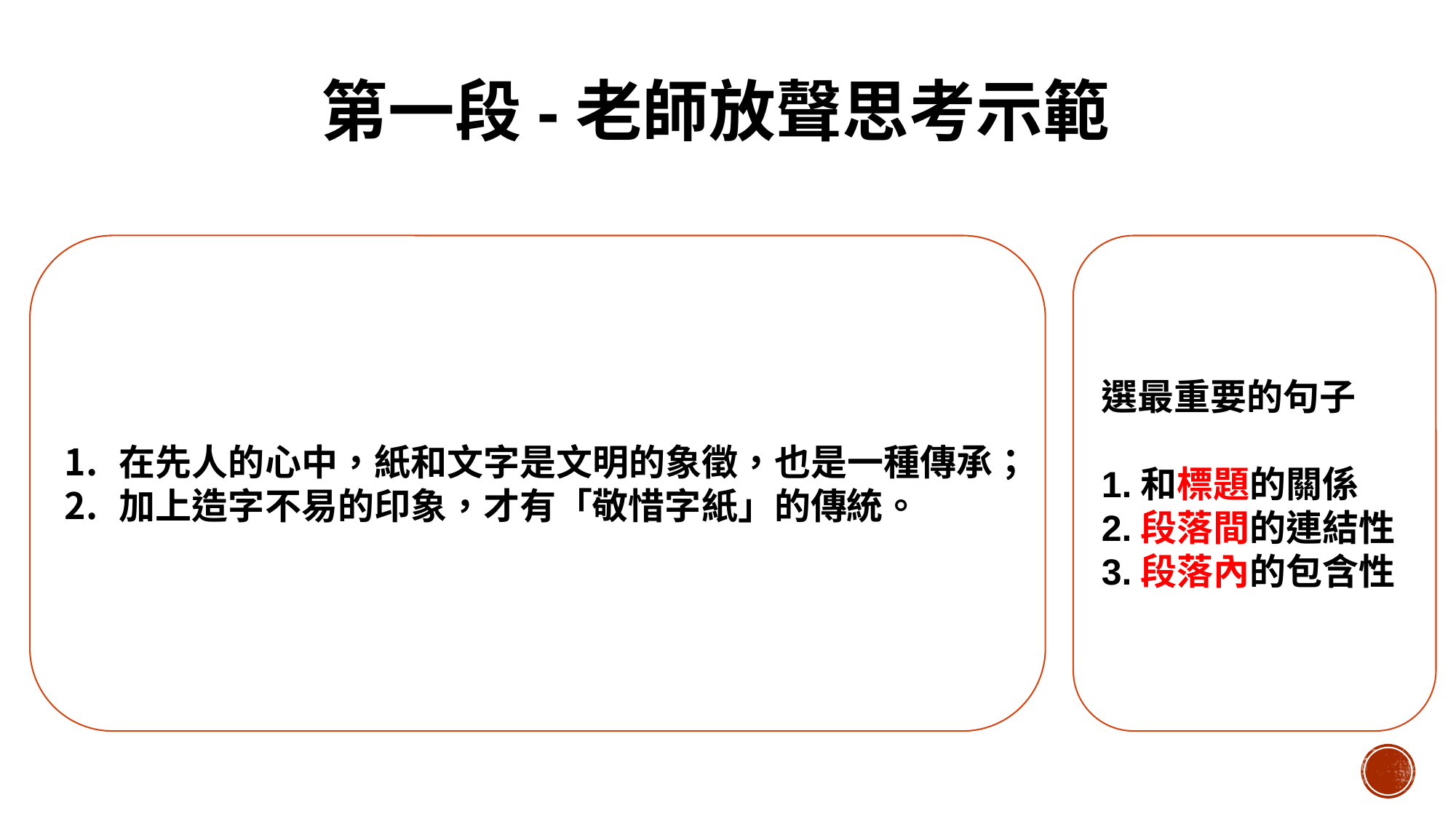

第一段-老師放聲思考示範
在先人的心中，紙和文字是文明的象徵，也是一種傳承；
加上造字不易的印象，才有「敬惜字紙」的傳統。
選最重要的句子

1.和標題的關係
2.段落間的連結性
3.段落內的包含性